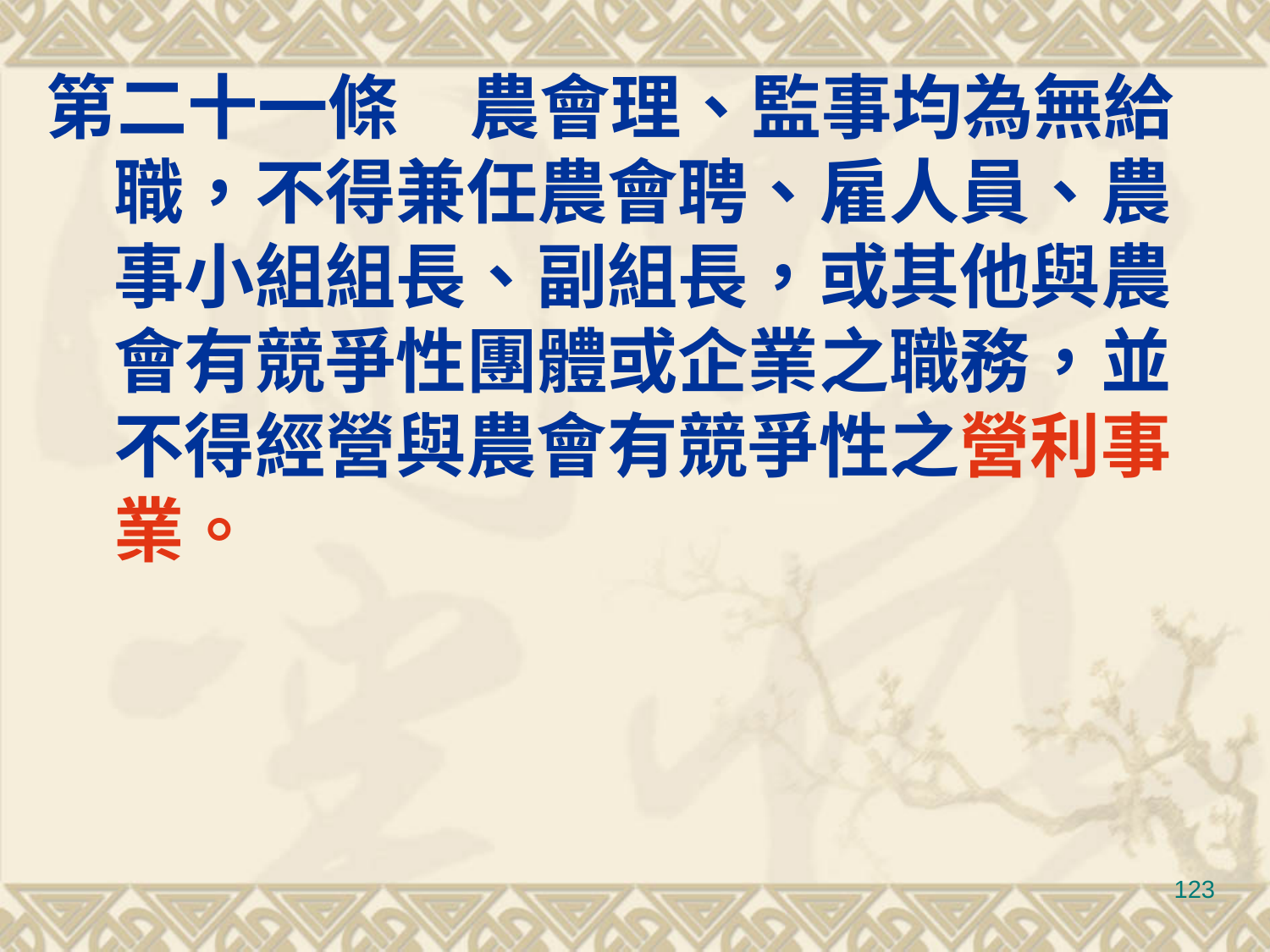

第二十一條　農會理、監事均為無給職，不得兼任農會聘、雇人員、農事小組組長、副組長，或其他與農會有競爭性團體或企業之職務，並不得經營與農會有競爭性之營利事業。

123